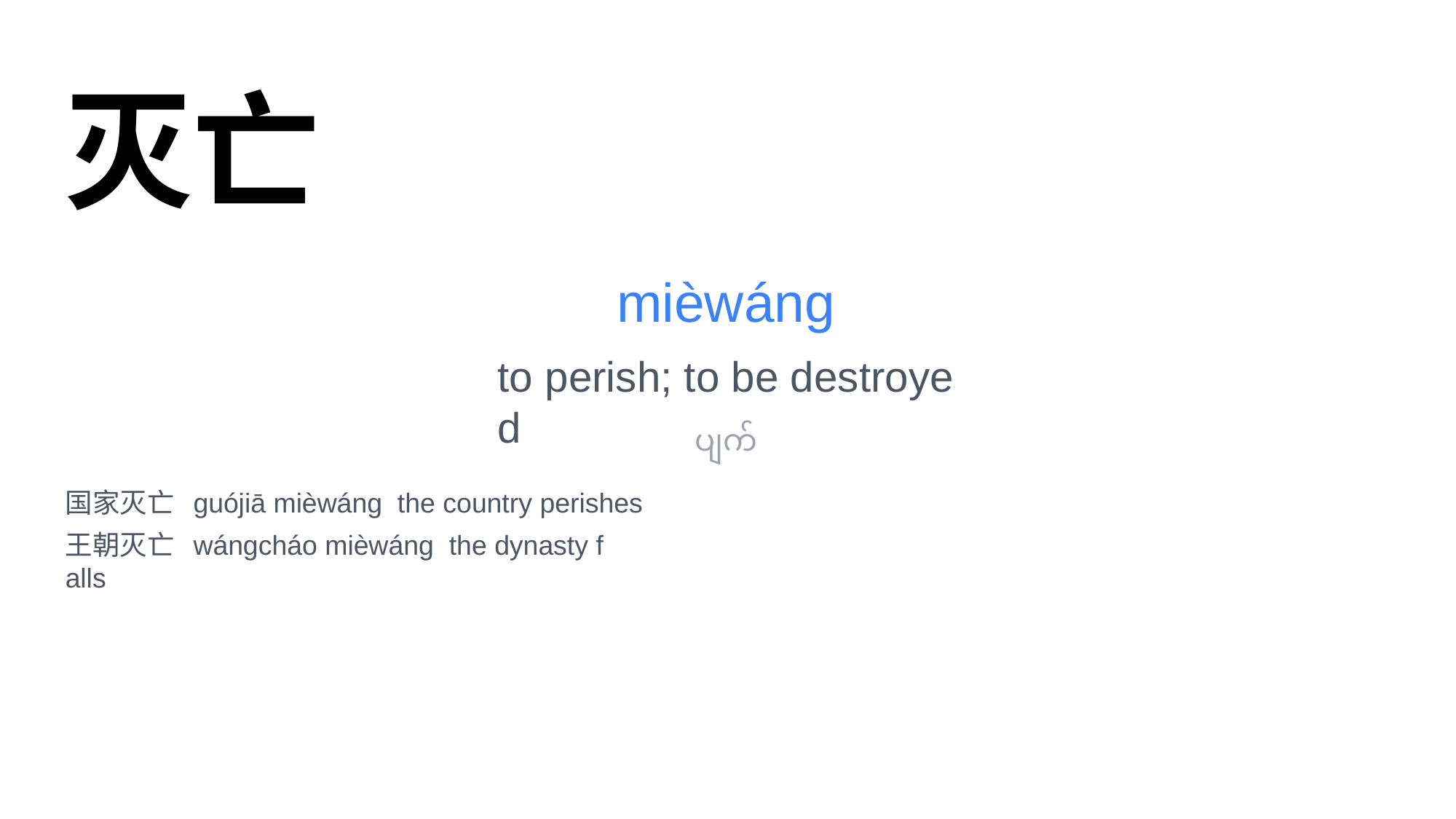

灭亡
mièwáng
to perish; to be destroye
d
ပျက်
国家灭亡  guójiā mièwáng  the country perishes
王朝灭亡  wángcháo mièwáng  the dynasty f
alls